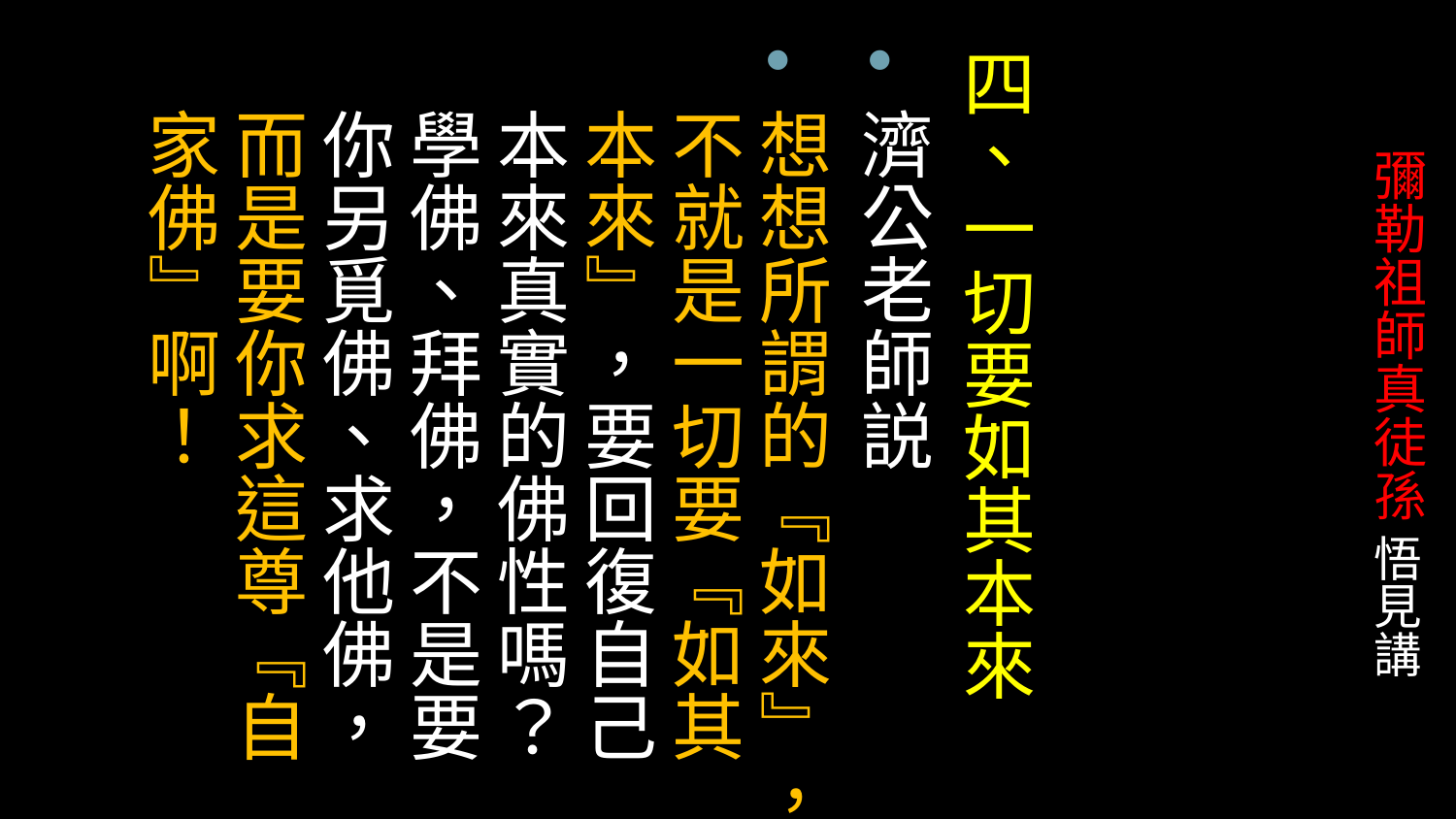

四、一切要如其本來
濟公老師説
想想所謂的『如來』，不就是一切要『如其本來』，要回復自己本來真實的佛性嗎？學佛、拜佛，不是要你另覓佛、求他佛，而是要你求這尊『自家佛』啊！

# 彌勒祖師真徒孫 悟見講